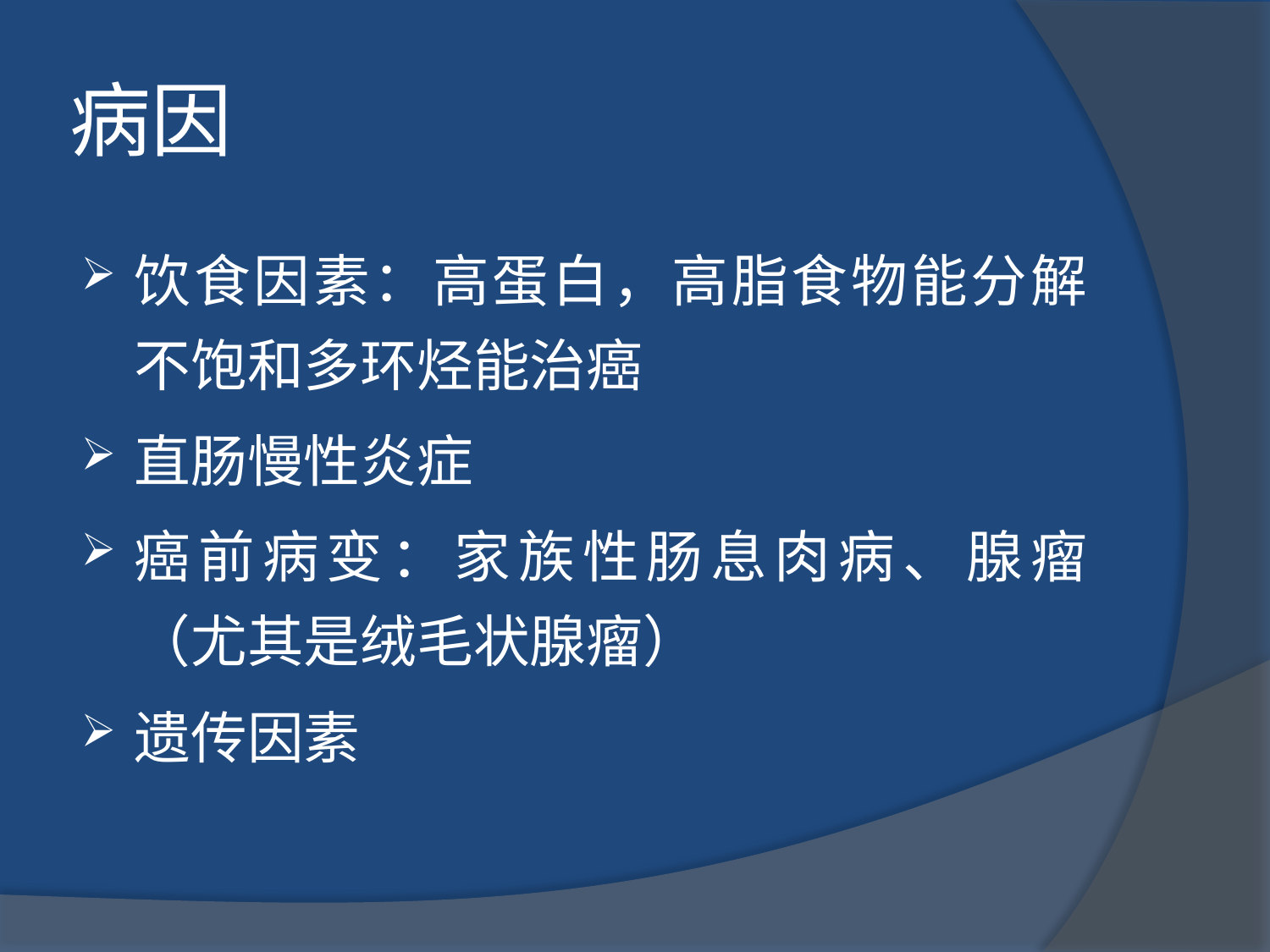

# 病因
饮食因素：高蛋白，高脂食物能分解不饱和多环烃能治癌
直肠慢性炎症
癌前病变：家族性肠息肉病、腺瘤（尤其是绒毛状腺瘤）
遗传因素